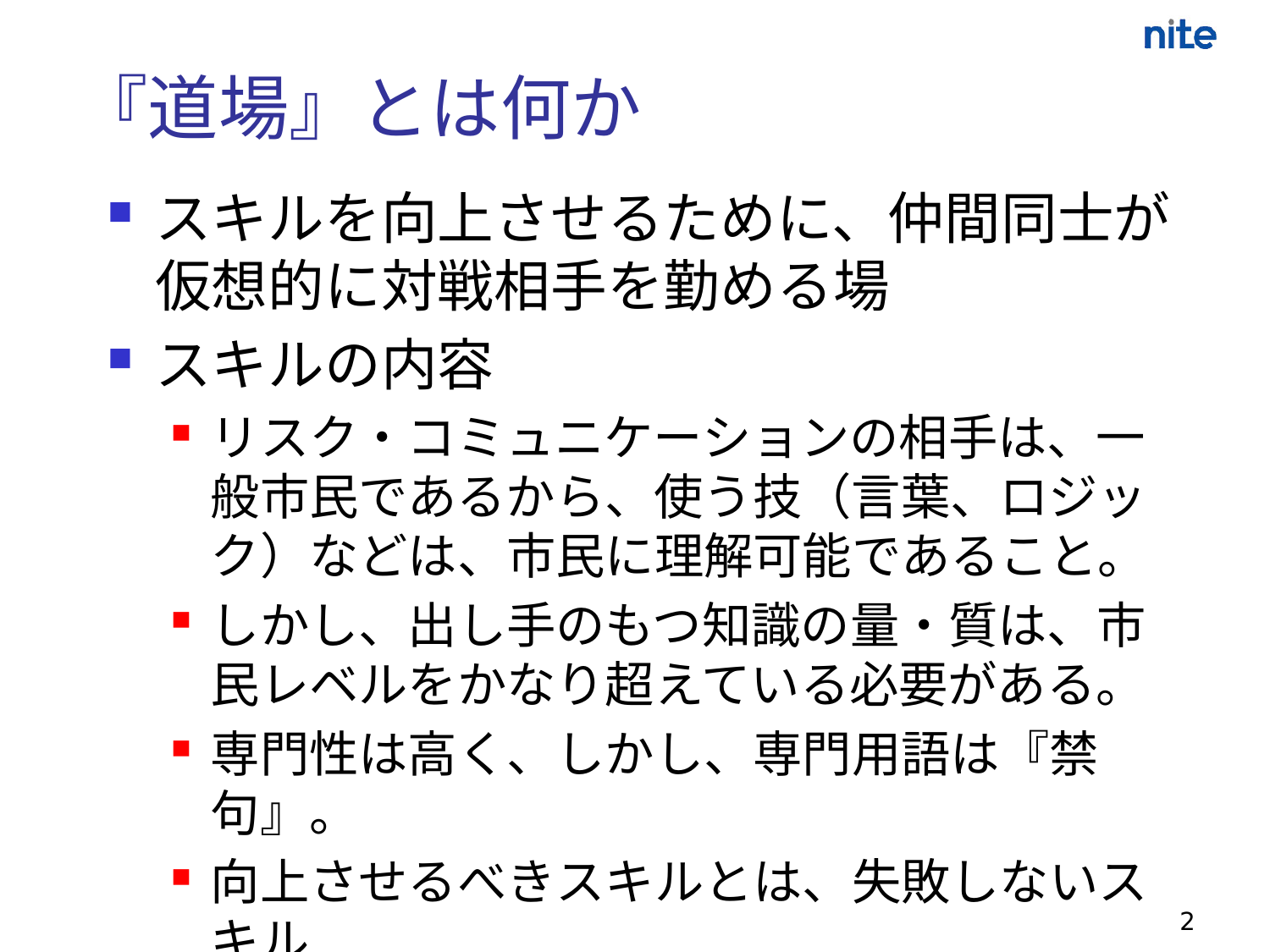

# 『道場』とは何か
スキルを向上させるために、仲間同士が仮想的に対戦相手を勤める場
スキルの内容
リスク・コミュニケーションの相手は、一般市民であるから、使う技（言葉、ロジック）などは、市民に理解可能であること。
しかし、出し手のもつ知識の量・質は、市民レベルをかなり超えている必要がある。
専門性は高く、しかし、専門用語は『禁句』。
向上させるべきスキルとは、失敗しないスキル
＝相手の立場を想定できるというスキルである。
2